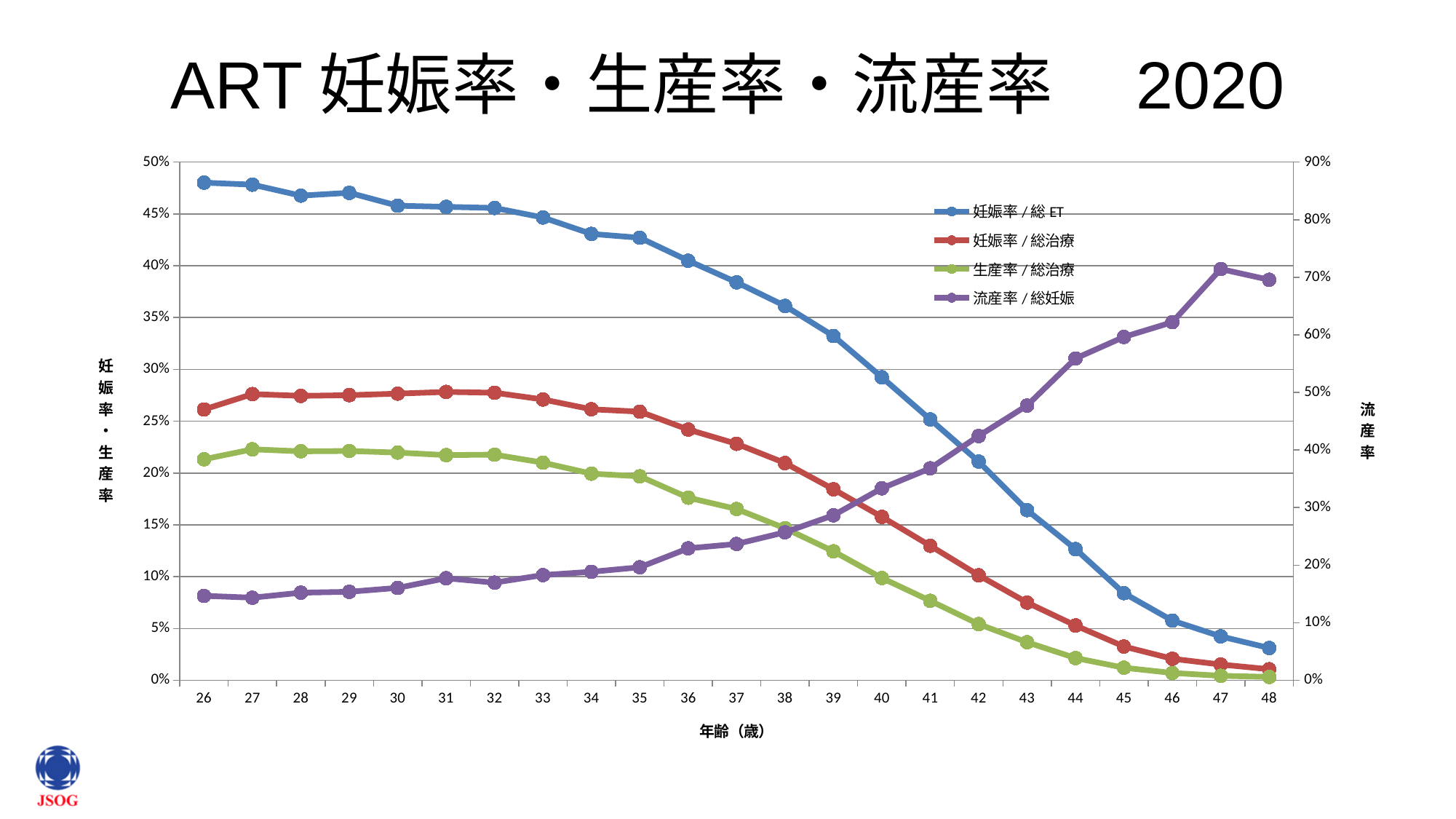

# ART妊娠率・生産率・流産率　2020

### Chart

| Category | 妊娠率/総ET | 妊娠率/総治療 | 生産率/総治療 | 流産率/総妊娠 |
|---|---|---|---|---|
| 26 | 0.4801587301587302 | 0.2613390928725702 | 0.2132829373650108 | 0.14669421487603307 |
| 27 | 0.478240302743614 | 0.27615405626877904 | 0.2228899207866703 | 0.1434223541048467 |
| 28 | 0.46764209341586943 | 0.27443857331571997 | 0.22093791281373845 | 0.15222623345367028 |
| 29 | 0.4703929164360819 | 0.2751105836659834 | 0.22127521847016937 | 0.15372549019607842 |
| 30 | 0.4579178300757878 | 0.2766042888121436 | 0.21974138623403744 | 0.16056910569105692 |
| 31 | 0.4568490245971162 | 0.27825132377631406 | 0.2172930388738215 | 0.17730331863541424 |
| 32 | 0.4557594476744186 | 0.27744290217331197 | 0.21771829895481945 | 0.16962328084512657 |
| 33 | 0.4465744814582024 | 0.270976353928299 | 0.21000190694126622 | 0.18279380717804364 |
| 34 | 0.43071438181084354 | 0.2615070451296712 | 0.19938738002858894 | 0.18850538809932843 |
| 35 | 0.42701576911633443 | 0.2592017337908615 | 0.19682138342062488 | 0.1963489409141583 |
| 36 | 0.4049100576988347 | 0.24197146913663714 | 0.17622202690825503 | 0.2292539815590947 |
| 37 | 0.38401646182081084 | 0.22818148772347246 | 0.16529526453190577 | 0.23678493845039827 |
| 38 | 0.36123607540702657 | 0.20963480963480963 | 0.14666666666666667 | 0.2570793180133432 |
| 39 | 0.33224705942257754 | 0.18433244816091304 | 0.12447030905700887 | 0.28659003831417623 |
| 40 | 0.2923994651856423 | 0.15772975672001996 | 0.09872673305778246 | 0.3334505803728456 |
| 41 | 0.25165052816901406 | 0.1298067372364276 | 0.07668076169935012 | 0.36816790555312634 |
| 42 | 0.21106519459692838 | 0.1013295430991087 | 0.05418850493026561 | 0.4243132670952659 |
| 43 | 0.1641951785270483 | 0.07496784930781451 | 0.0366896134352069 | 0.4772956609485368 |
| 44 | 0.1266025641025641 | 0.0528754569325027 | 0.021469391957987954 | 0.5589094449853943 |
| 45 | 0.08410493827160494 | 0.03256891013669978 | 0.012101292298498543 | 0.5963302752293578 |
| 46 | 0.05758426966292135 | 0.020764750569764498 | 0.007090402633578121 | 0.6219512195121951 |
| 47 | 0.04233870967741935 | 0.015180722891566266 | 0.004337349397590362 | 0.7142857142857143 |
| 48 | 0.03112313937753721 | 0.010662957811775614 | 0.003245248029670839 | 0.6956521739130435 |